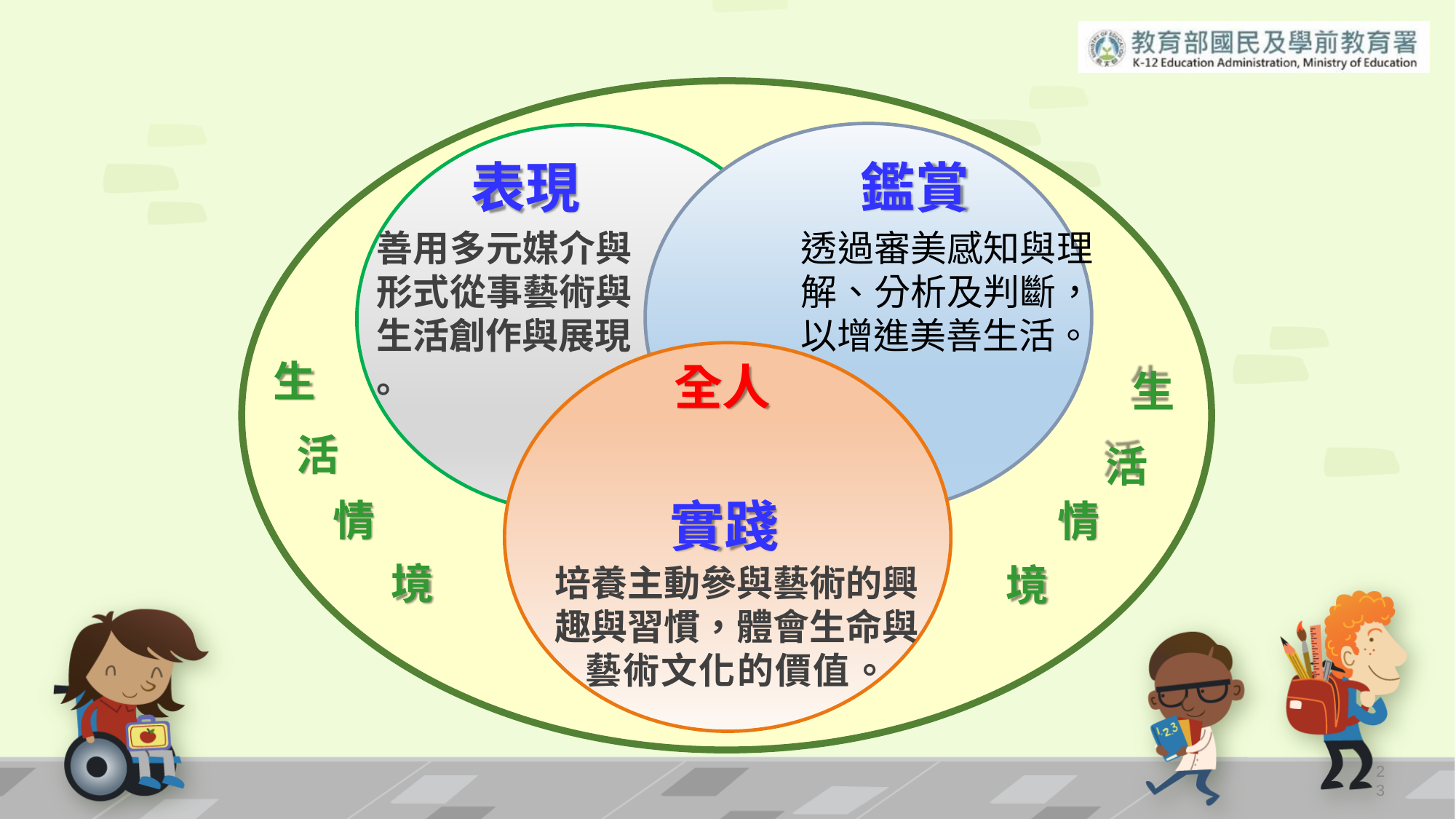

# 鑑賞
透過審美感知與理 解、分析及判斷， 以增進美善生活。
表現
善用多元媒介與 形式從事藝術與 生活創作與展現
。
生
活
情
生 活

全人

實踐
培養主動參與藝術的興 趣與習慣，體會生命與 藝術文化的價值。
情

境
境
2
3